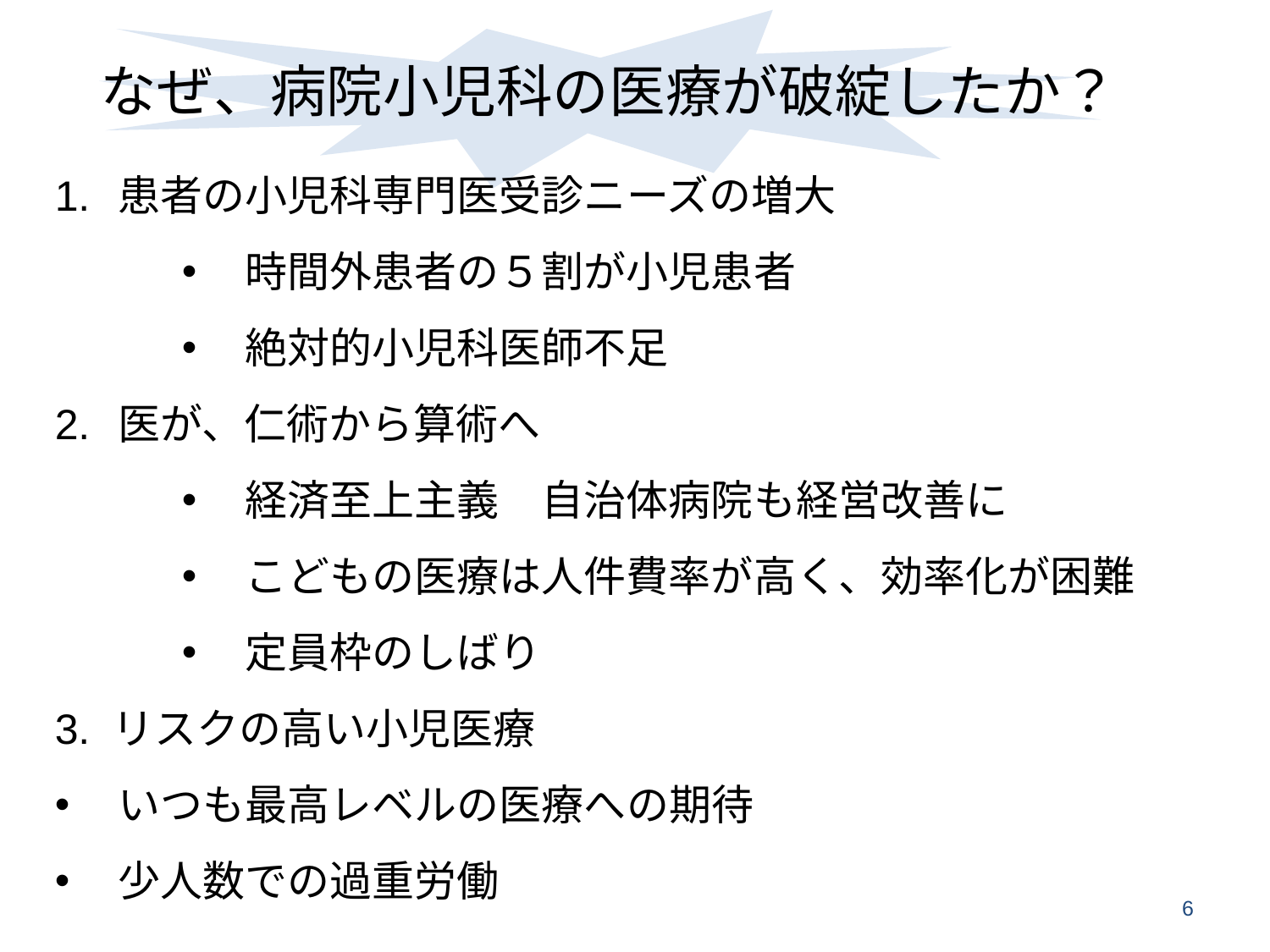

# なぜ、病院小児科の医療が破綻したか？
患者の小児科専門医受診ニーズの増大
時間外患者の５割が小児患者
絶対的小児科医師不足
医が、仁術から算術へ
経済至上主義　自治体病院も経営改善に
こどもの医療は人件費率が高く、効率化が困難
定員枠のしばり
3. リスクの高い小児医療
いつも最高レベルの医療への期待
少人数での過重労働
6